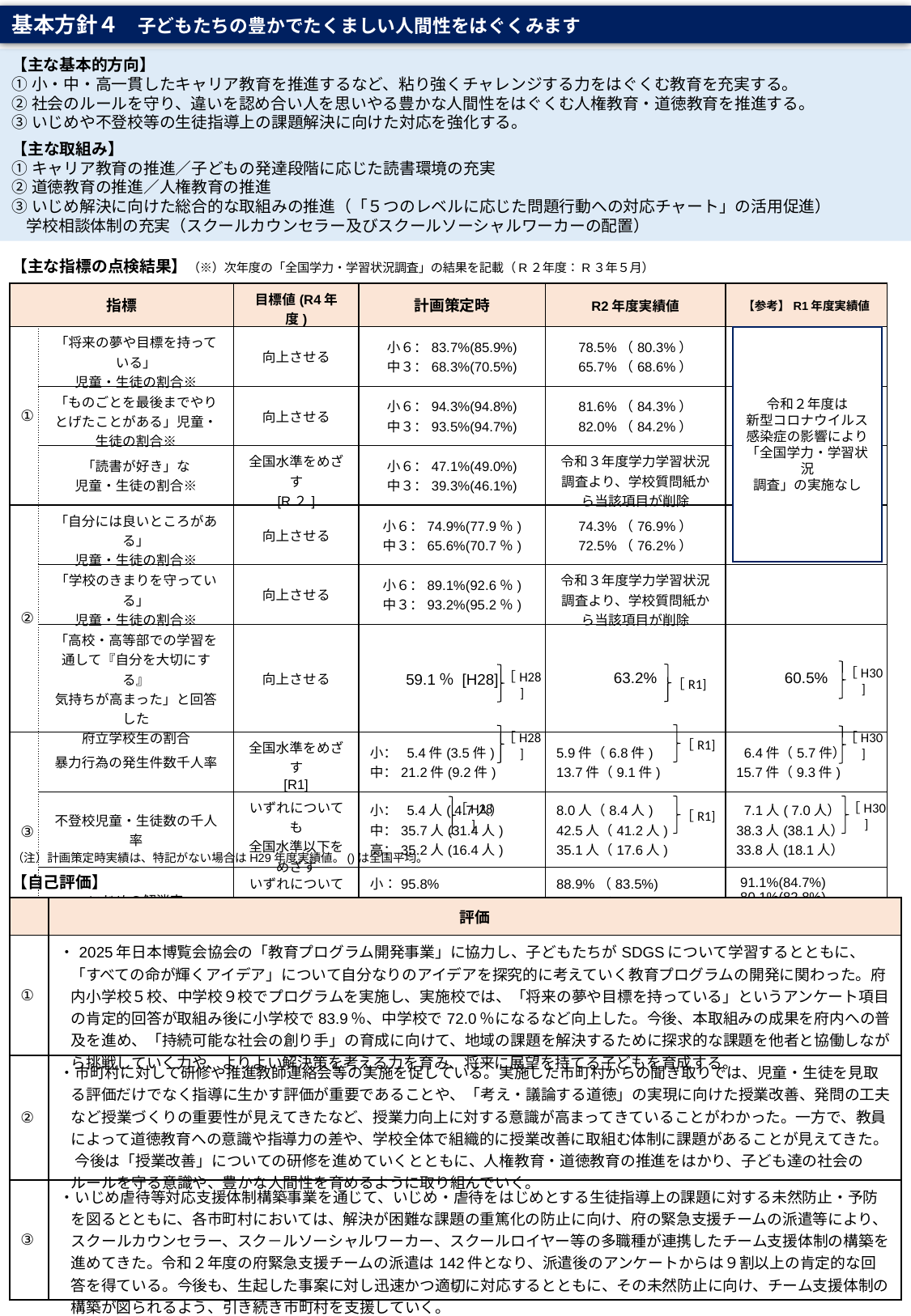

基本方針４　子どもたちの豊かでたくましい人間性をはぐくみます
【主な基本的方向】
①小・中・高一貫したキャリア教育を推進するなど、粘り強くチャレンジする力をはぐくむ教育を充実する。
②社会のルールを守り、違いを認め合い人を思いやる豊かな人間性をはぐくむ人権教育・道徳教育を推進する。
③いじめや不登校等の生徒指導上の課題解決に向けた対応を強化する。

【主な取組み】
①キャリア教育の推進／子どもの発達段階に応じた読書環境の充実
②道徳教育の推進／人権教育の推進
③いじめ解決に向けた総合的な取組みの推進（「５つのレベルに応じた問題行動への対応チャート」の活用促進）
   学校相談体制の充実（スクールカウンセラー及びスクールソーシャルワーカーの配置）
【主な指標の点検結果】（※）次年度の「全国学力・学習状況調査」の結果を記載（R２年度：R３年５月）

| 指標 |  | 目標値(R4年度) | 計画策定時 | R2年度実績値 | 【参考】R1年度実績値 |
| --- | --- | --- | --- | --- | --- |
| ① | 「将来の夢や目標を持っている」 児童・生徒の割合※ | 向上させる | 小６：83.7%(85.9%) 中３：68.3%(70.5%) | 78.5%（80.3%） 65.7%（68.6%） |  |
|  | 「ものごとを最後までやりとげたことがある」児童・生徒の割合※ | 向上させる | 小６：94.3%(94.8%) 中３：93.5%(94.7%) | 81.6%（84.3%） 82.0%（84.2%） |  |
|  | 「読書が好き」な 児童・生徒の割合※ | 全国水準をめざす [R２] | 小６：47.1%(49.0%) 中３：39.3%(46.1%) | 令和３年度学力学習状況調査より、学校質問紙から当該項目が削除 |  |
| ② | 「自分には良いところがある」 児童・生徒の割合※ | 向上させる | 小６：74.9%(77.9％) 中３：65.6%(70.7％) | 74.3%（76.9%） 72.5%（76.2%） |  |
|  | 「学校のきまりを守っている」 児童・生徒の割合※ | 向上させる | 小６：89.1%(92.6％) 中３：93.2%(95.2％) | 令和３年度学力学習状況調査より、学校質問紙から当該項目が削除 |  |
|  | 「高校・高等部での学習を 通して『自分を大切にする』 気持ちが高まった」と回答した 府立学校生の割合 | 向上させる | 59.1％ [H28] | 63.2% | 60.5% |
| ③ | 暴力行為の発生件数千人率 | 全国水準をめざす [R1] | 小： 5.4件(3.5件) 中：21.2件(9.2件) | 5.9件（6.8件) 13.7件（9.1件) | 6.4件（5.7件） 15.7件（9.3件) |
|  | 不登校児童・生徒数の千人率 | いずれについても 全国水準以下を めざす | 小： 5.4人( 4.7人） 　 中：35.7人(31.4人) 高：35.2人(16.4人) | 8.0人（8.4人) 42.5人（41.2人) 35.1人（17.6人) | 7.1人( 7.0人） 38.3人(38.1人） 33.8人(18.1人） |
|  | いじめの解消率 | いずれについても 100%をめざす | 小：95.8% 中：92.1% 高：91.4％ | 88.9%（83.5%) 76.0%（81.6%) 86.1%（84.0%) | 91.1%(84.7%) 80.1%(82.8%) 87.6％(84.8%) |
令和２年度は
新型コロナウイルス
感染症の影響により
「全国学力・学習状況
調査」の実施なし

［H30]

［R1]

［H28]

［R1]

［H28]

［H30]

［R1]

［H30]

［H28]
（注）計画策定時実績は、特記がない場合はH29年度実績値。()は全国平均。
【自己評価】
|  | 評価 |
| --- | --- |
| ① | ・2025年日本博覧会協会の「教育プログラム開発事業」に協力し、子どもたちがSDGSについて学習するとともに、「すべての命が輝くアイデア」について自分なりのアイデアを探究的に考えていく教育プログラムの開発に関わった。府内小学校５校、中学校９校でプログラムを実施し、実施校では、「将来の夢や目標を持っている」というアンケート項目の肯定的回答が取組み後に小学校で83.9％、中学校で72.0％になるなど向上した。今後、本取組みの成果を府内への普及を進め、「持続可能な社会の創り手」の育成に向けて、地域の課題を解決するために探求的な課題を他者と協働しながら挑戦していく力や、よりよい解決策を考える力を育み、将来に展望を持てる子どもを育成する。 |
| ② | ・市町村に対して研修や推進教師連絡会等の実施を促している。実施した市町村からの聞き取りでは、児童・生徒を見取る評価だけでなく指導に生かす評価が重要であることや、「考え・議論する道徳」の実現に向けた授業改善、発問の工夫など授業づくりの重要性が見えてきたなど、授業力向上に対する意識が高まってきていることがわかった。一方で、教員によって道徳教育への意識や指導力の差や、学校全体で組織的に授業改善に取組む体制に課題があることが見えてきた。 　今後は「授業改善」についての研修を進めていくとともに、人権教育・道徳教育の推進をはかり、子ども達の社会のルールを守る意識や、豊かな人間性を育めるように取り組んでいく。 |
| ③ | ・いじめ虐待等対応支援体制構築事業を通じて、いじめ・虐待をはじめとする生徒指導上の課題に対する未然防止・予防を図るとともに、各市町村においては、解決が困難な課題の重篤化の防止に向け、府の緊急支援チームの派遣等により、スクールカウンセラー、スク－ルソーシャルワーカー、スクールロイヤー等の多職種が連携したチーム支援体制の構築を進めてきた。令和２年度の府緊急支援チームの派遣は142件となり、派遣後のアンケートからは９割以上の肯定的な回答を得ている。今後も、生起した事案に対し迅速かつ適切に対応するとともに、その未然防止に向け、チーム支援体制の構築が図られるよう、引き続き市町村を支援していく。 |
6